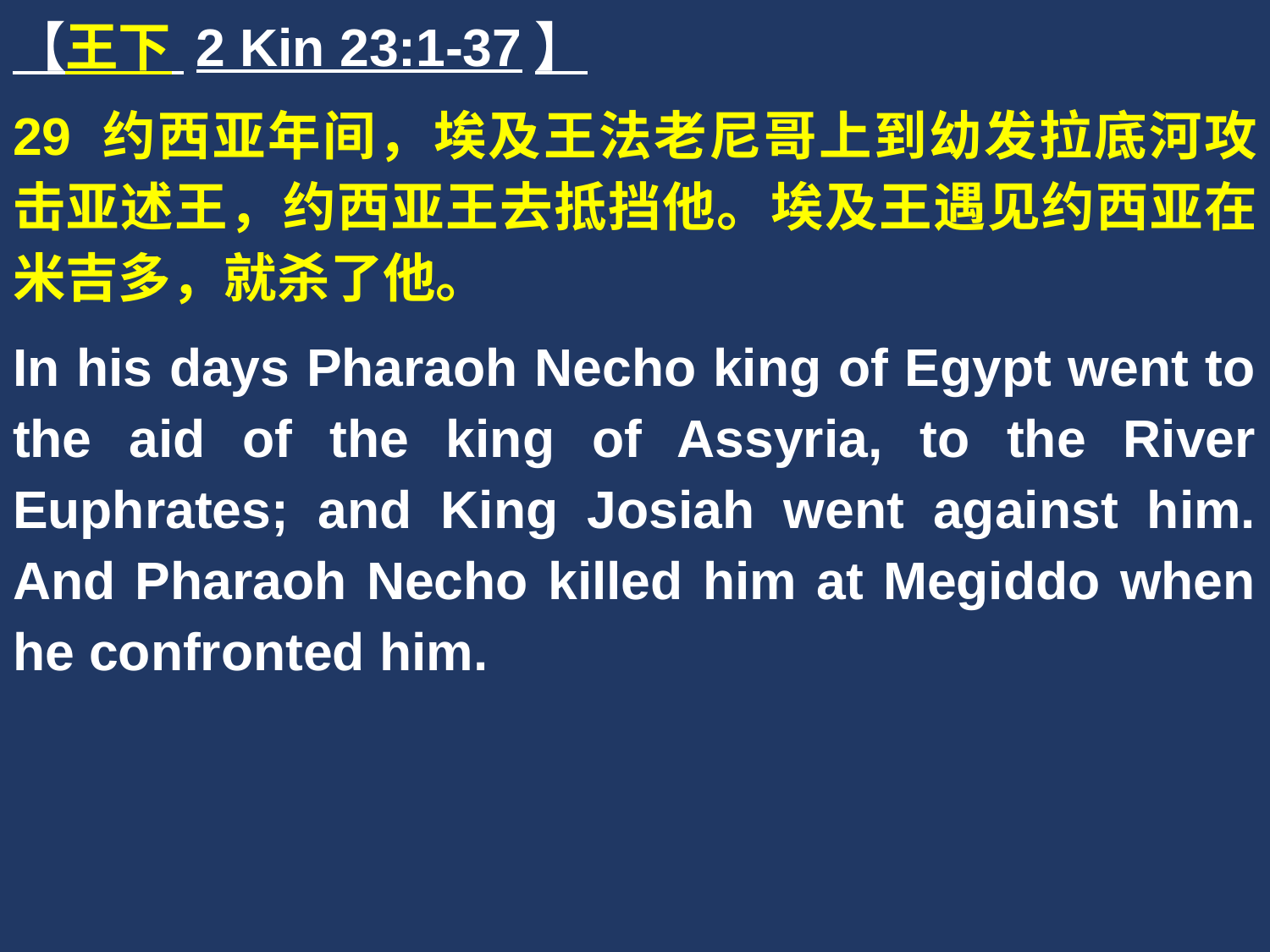

【王下 2 Kin 23:1-37】
29 约西亚年间，埃及王法老尼哥上到幼发拉底河攻击亚述王，约西亚王去抵挡他。埃及王遇见约西亚在米吉多，就杀了他。
In his days Pharaoh Necho king of Egypt went to the aid of the king of Assyria, to the River Euphrates; and King Josiah went against him. And Pharaoh Necho killed him at Megiddo when he confronted him.